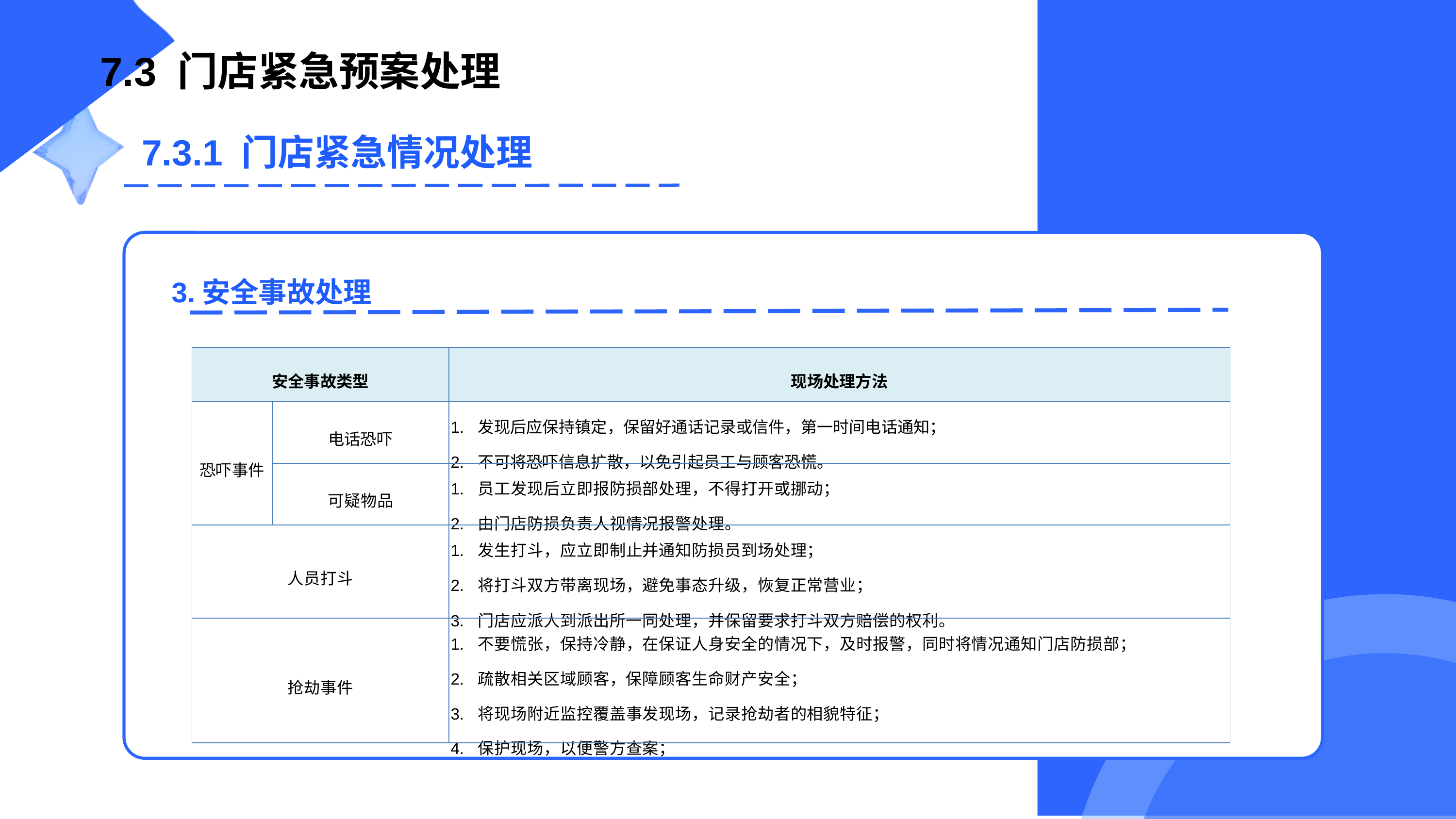

7.3 门店紧急预案处理

7.3.1 门店紧急情况处理

3.安全事故处理

| 安全事故类型 |  | 现场处理方法 |
| --- | --- | --- |
| 恐吓事件 | 电话恐吓 | 发现后应保持镇定，保留好通话记录或信件，第一时间电话通知； 不可将恐吓信息扩散，以免引起员工与顾客恐慌。 |
|  | 可疑物品 | 员工发现后立即报防损部处理，不得打开或挪动；  由门店防损负责人视情况报警处理。 |
| 人员打斗 |  | 发生打斗，应立即制止并通知防损员到场处理；  将打斗双方带离现场，避免事态升级，恢复正常营业；  门店应派人到派出所一同处理，并保留要求打斗双方赔偿的权利。 |
| 抢劫事件 |  | 不要慌张，保持冷静，在保证人身安全的情况下，及时报警，同时将情况通知门店防损部；  疏散相关区域顾客，保障顾客生命财产安全；  将现场附近监控覆盖事发现场，记录抢劫者的相貌特征；  保护现场，以便警方查案； |